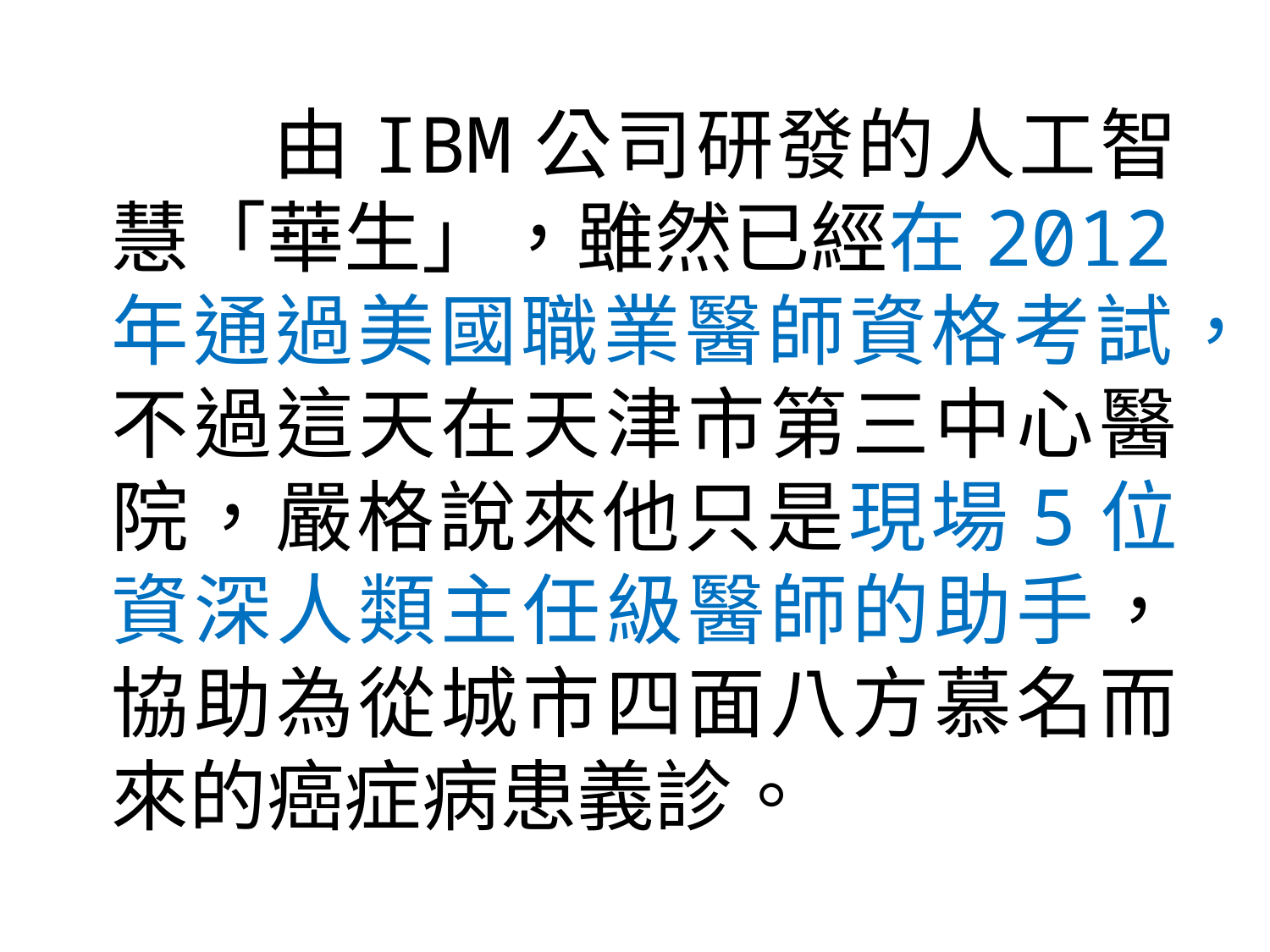

由IBM公司研發的人工智慧「華生」，雖然已經在2012年通過美國職業醫師資格考試，不過這天在天津市第三中心醫院，嚴格說來他只是現場5位資深人類主任級醫師的助手，協助為從城市四面八方慕名而來的癌症病患義診。